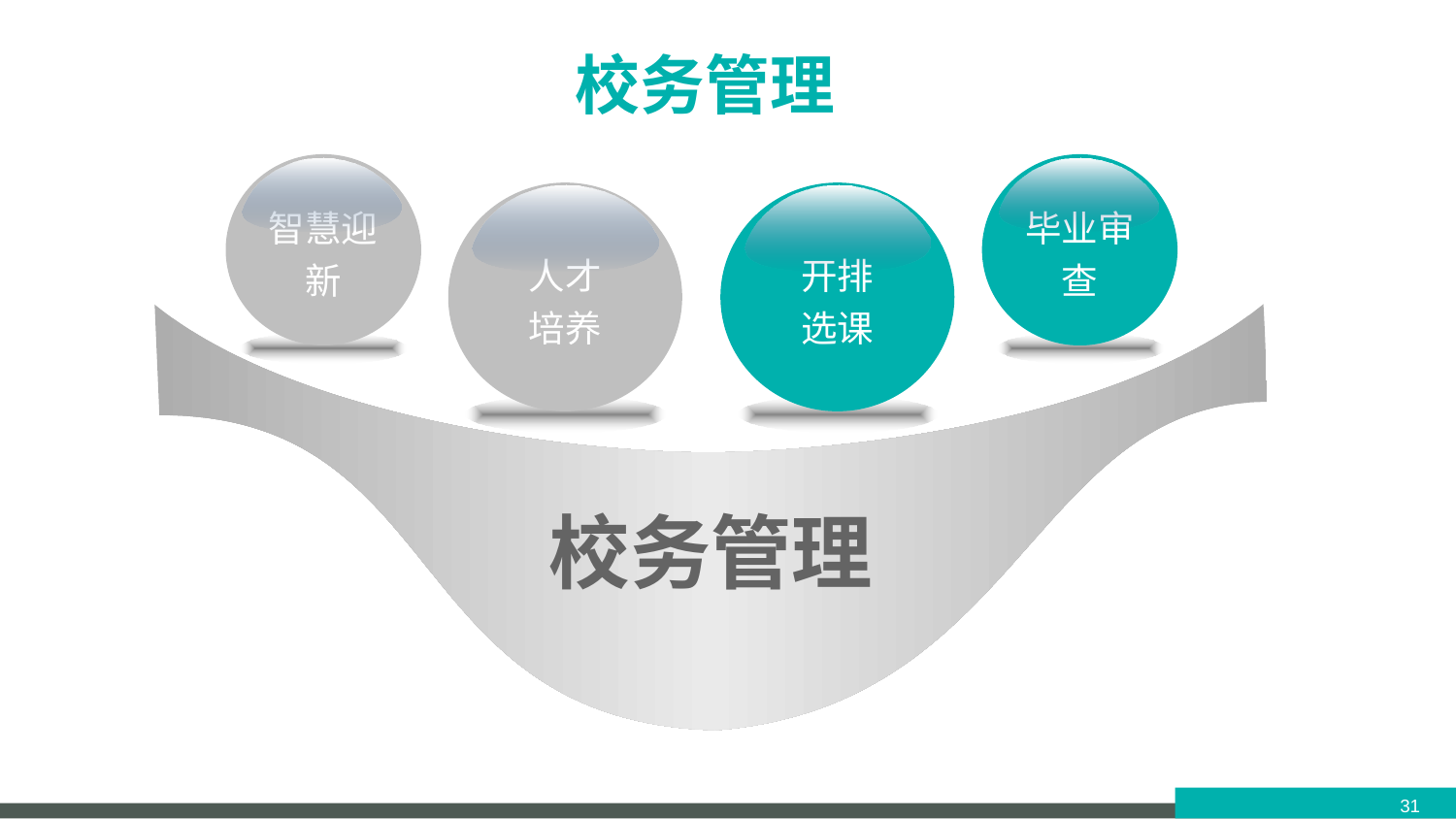

校务管理
智慧迎新
毕业审查

人才
培养
开排
选课

校务管理

31